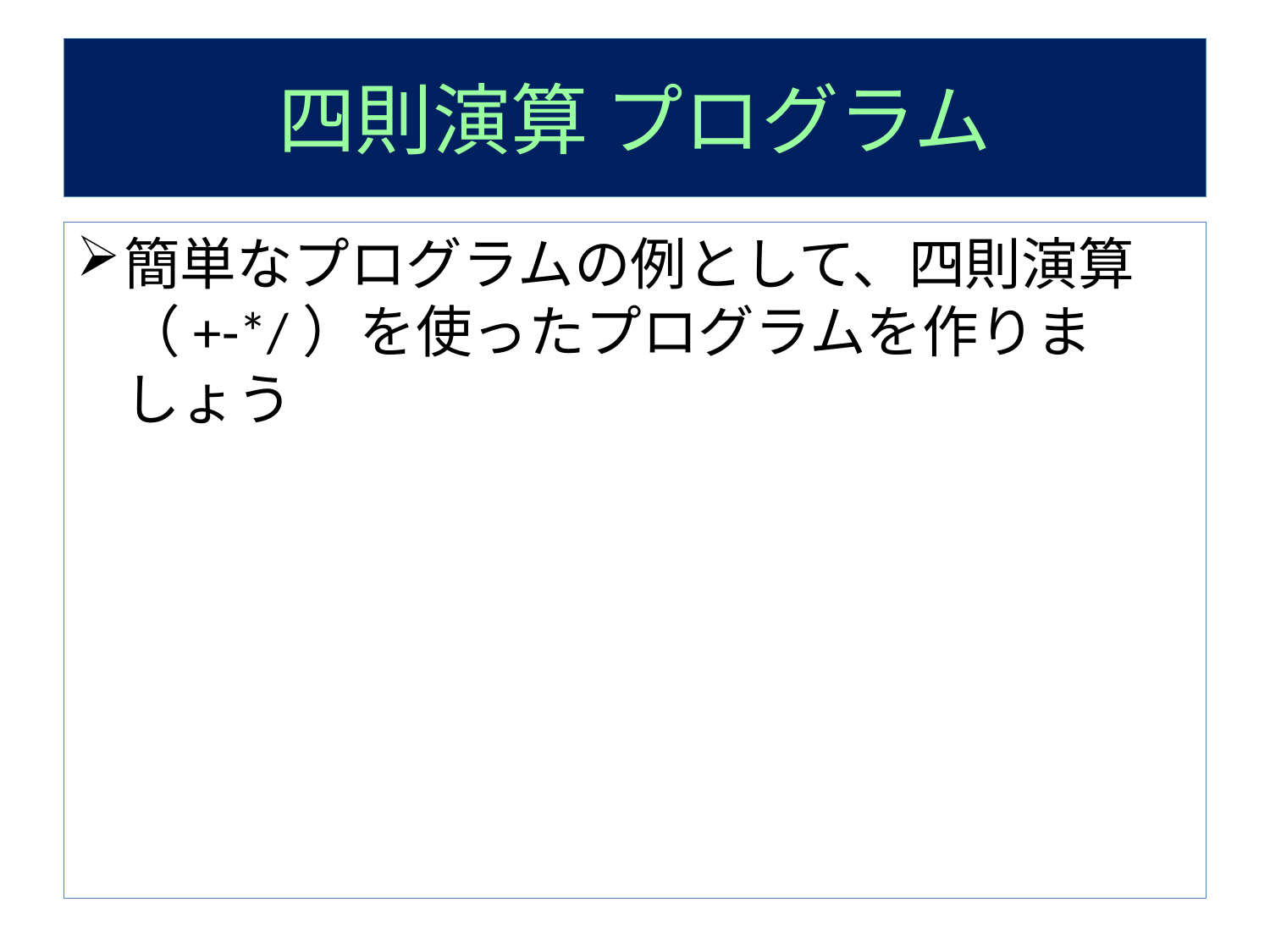

# 四則演算 プログラム
簡単なプログラムの例として、四則演算（+-*/）を使ったプログラムを作りましょう